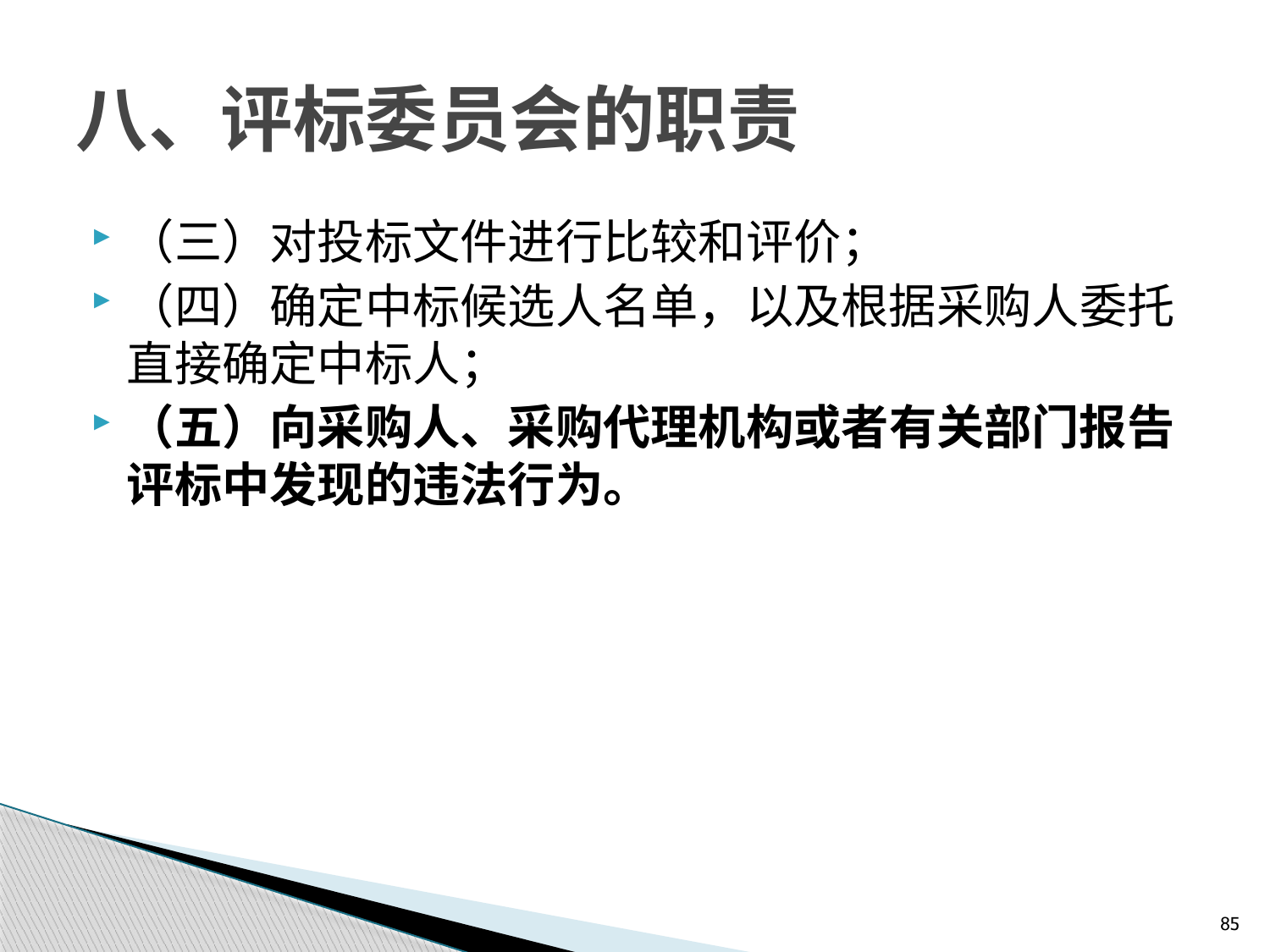

# 八、评标委员会的职责
（三）对投标文件进行比较和评价；
（四）确定中标候选人名单，以及根据采购人委托直接确定中标人；
（五）向采购人、采购代理机构或者有关部门报告评标中发现的违法行为。
85